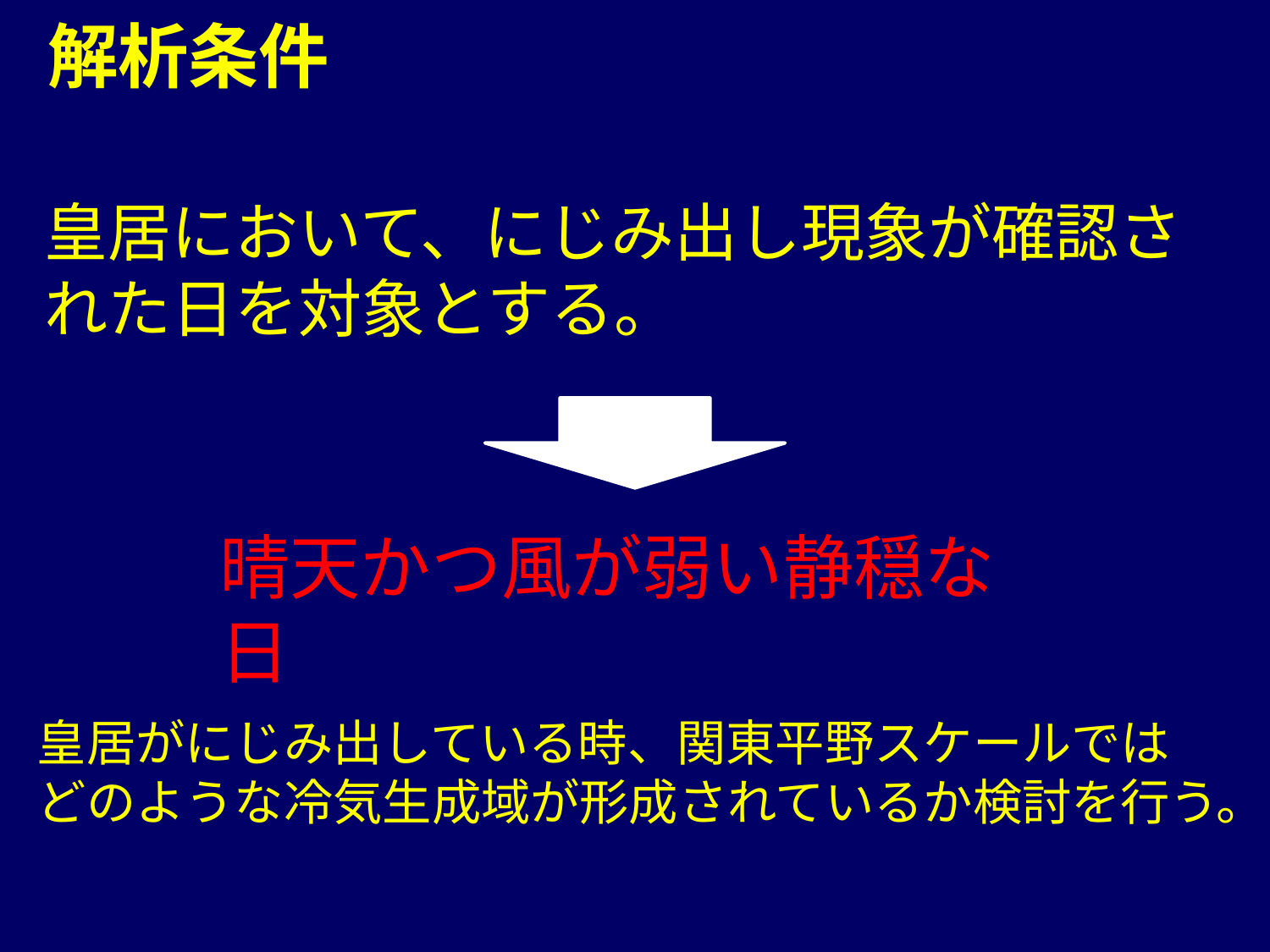

解析条件
皇居において、にじみ出し現象が確認された日を対象とする。

晴天かつ風が弱い静穏な日
皇居がにじみ出している時、関東平野スケールでは
どのような冷気生成域が形成されているか検討を行う。